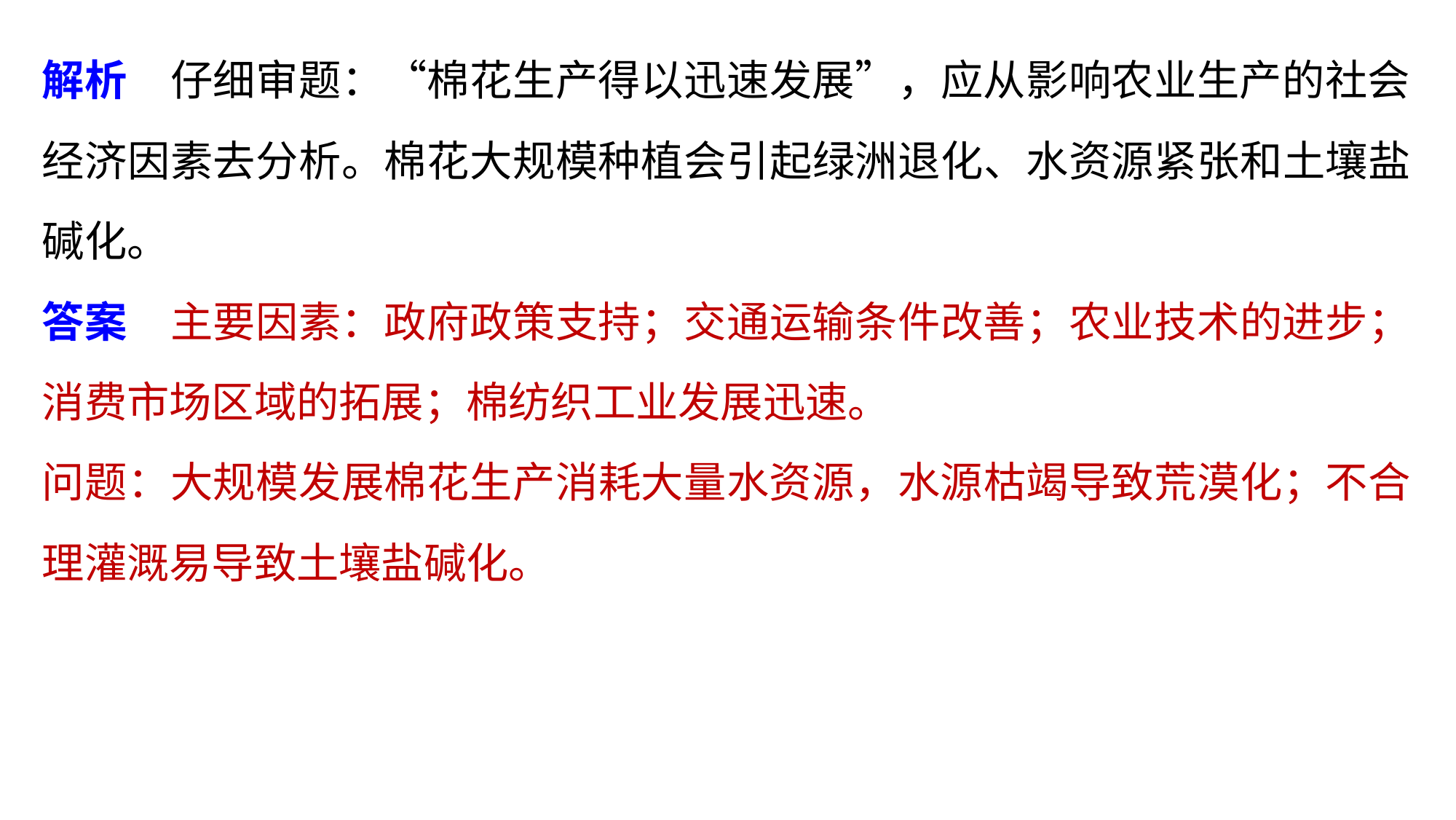

解析　仔细审题：“棉花生产得以迅速发展”，应从影响农业生产的社会经济因素去分析。棉花大规模种植会引起绿洲退化、水资源紧张和土壤盐碱化。
答案　主要因素：政府政策支持；交通运输条件改善；农业技术的进步；消费市场区域的拓展；棉纺织工业发展迅速。
问题：大规模发展棉花生产消耗大量水资源，水源枯竭导致荒漠化；不合理灌溉易导致土壤盐碱化。